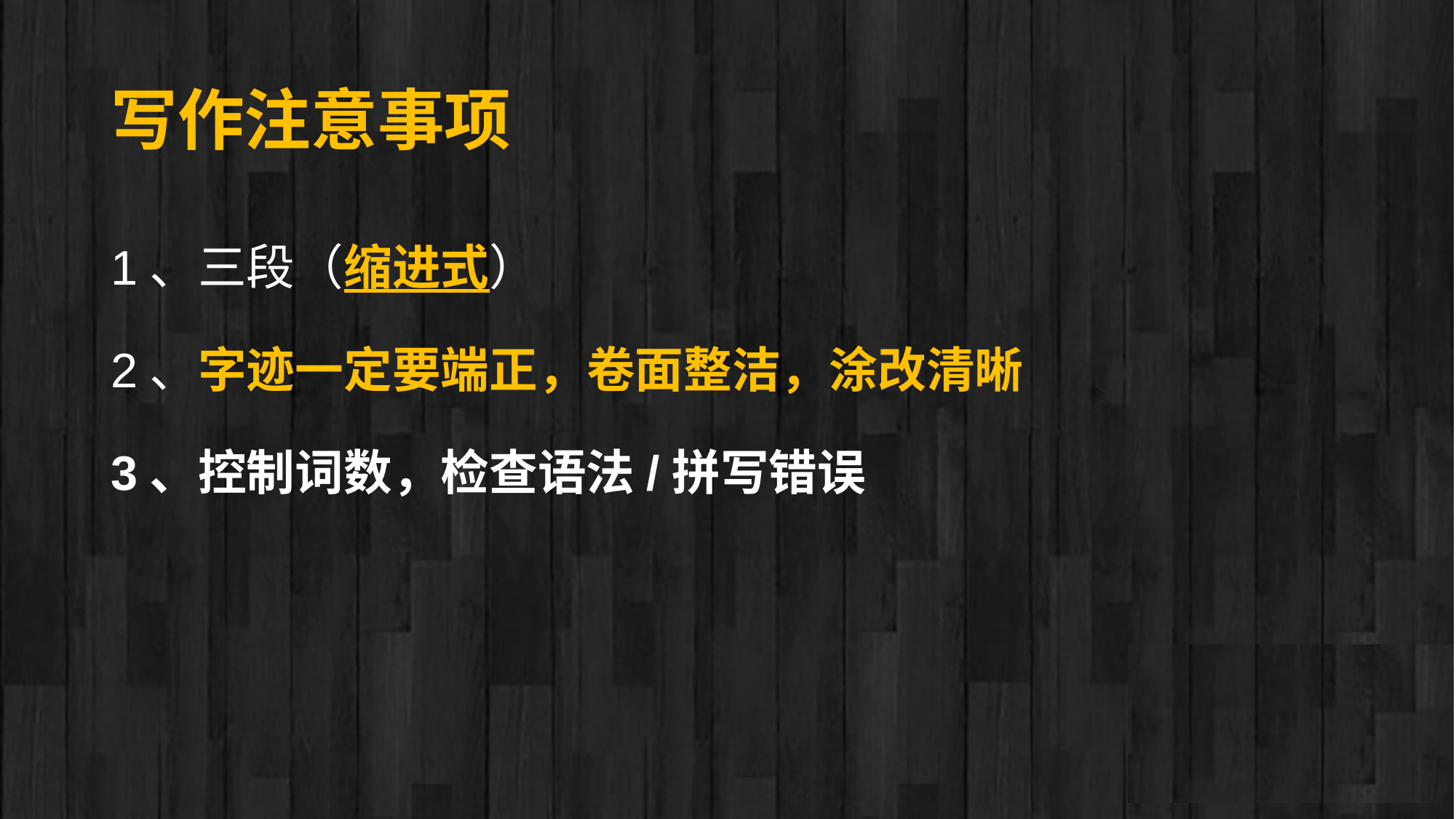

# 写作注意事项
1、三段（缩进式）
2、字迹一定要端正，卷面整洁，涂改清晰
3、控制词数，检查语法/拼写错误